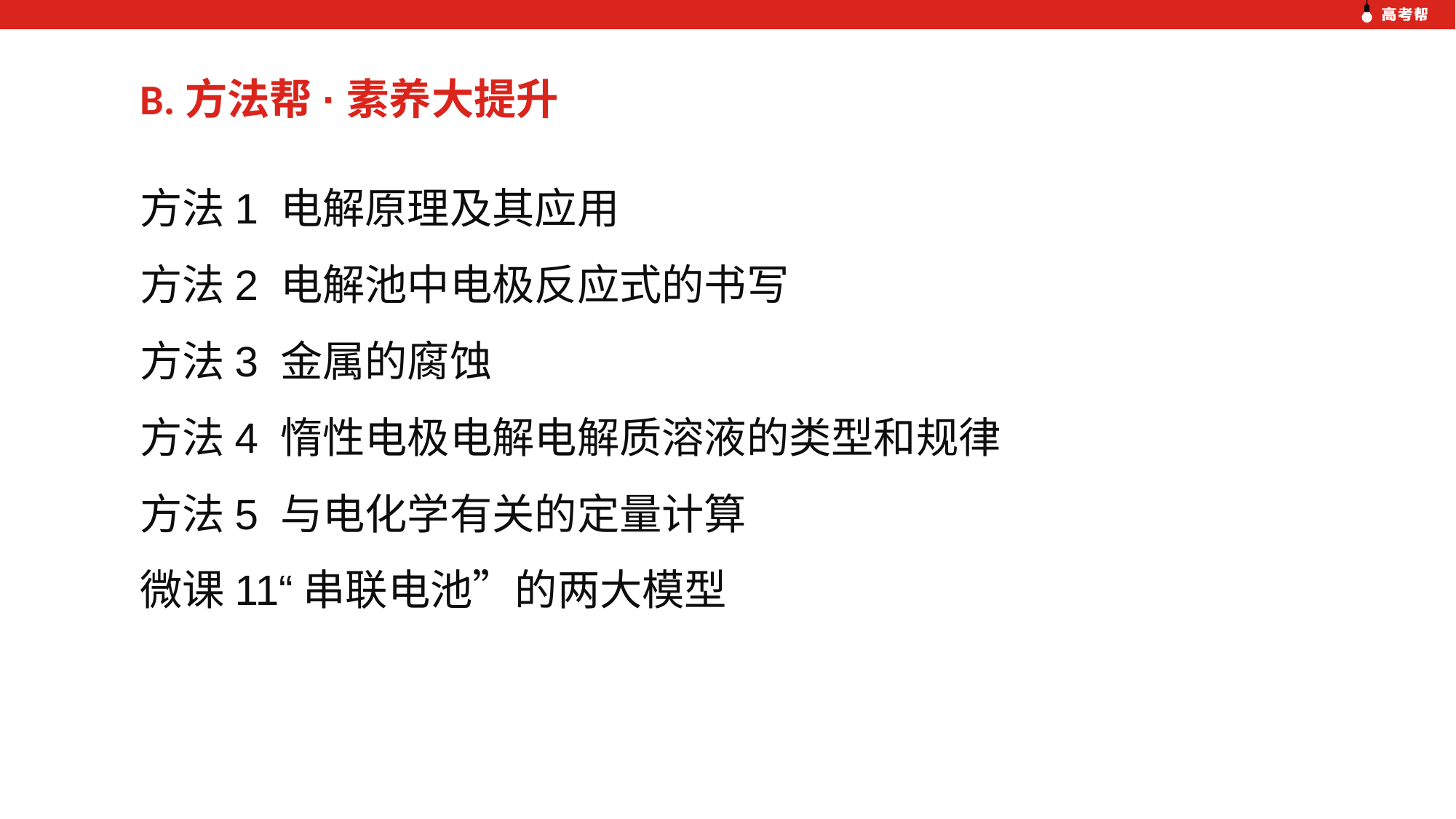

B.方法帮·素养大提升
方法1 电解原理及其应用
方法2 电解池中电极反应式的书写
方法3 金属的腐蚀
方法4 惰性电极电解电解质溶液的类型和规律
方法5 与电化学有关的定量计算
微课11“串联电池”的两大模型